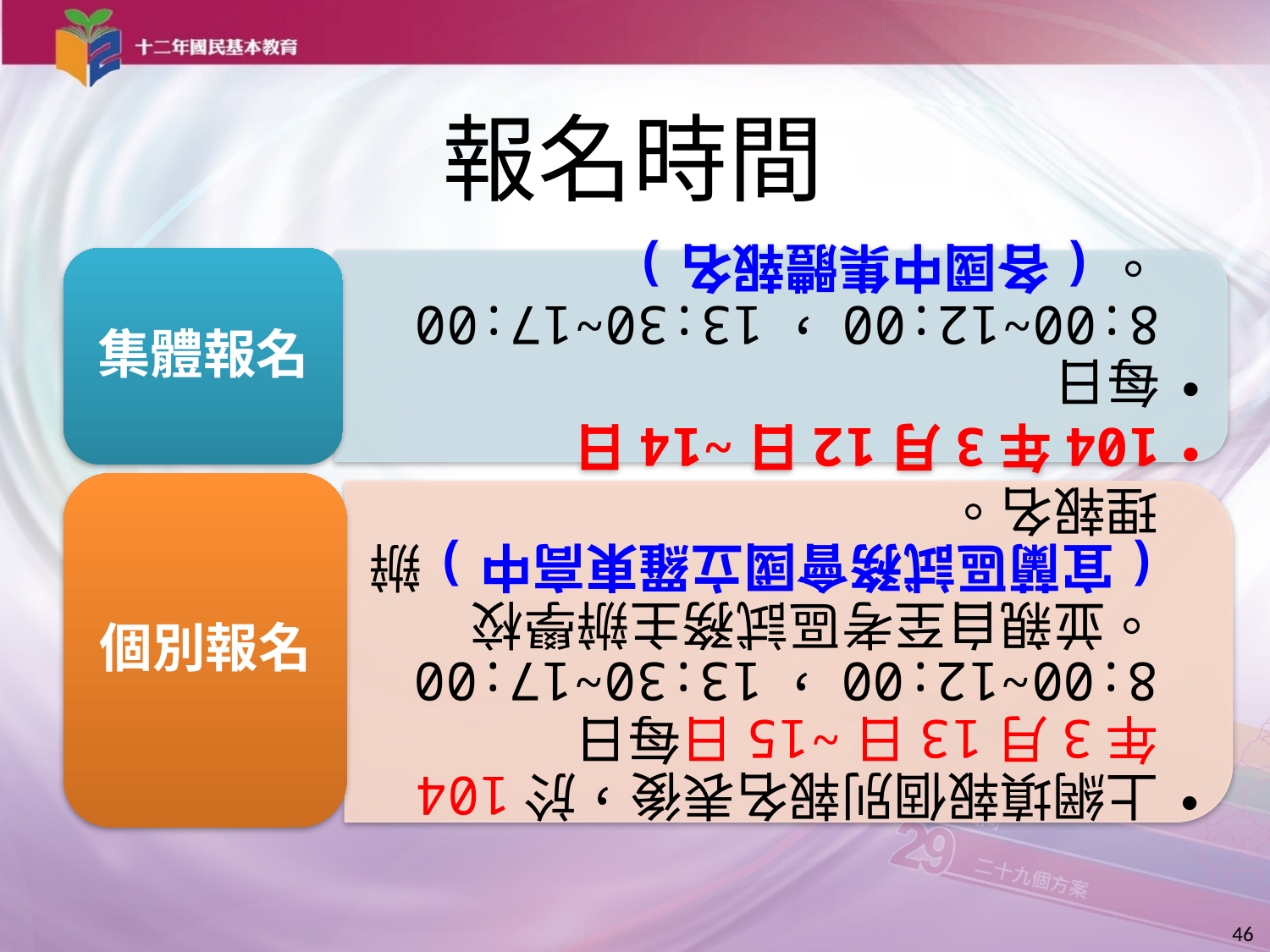

# 報名時間
104年3月12日~14日
每日8:00~12:00，13:30~17:00。(各國中集體報名)
集體報名
上網填報個別報名表後，於104年3月13日~15日每日8:00~12:00，13:30~17:00。並親自至考區試務主辦學校(宜蘭區試務會國立羅東高中)辦理報名。
個別報名